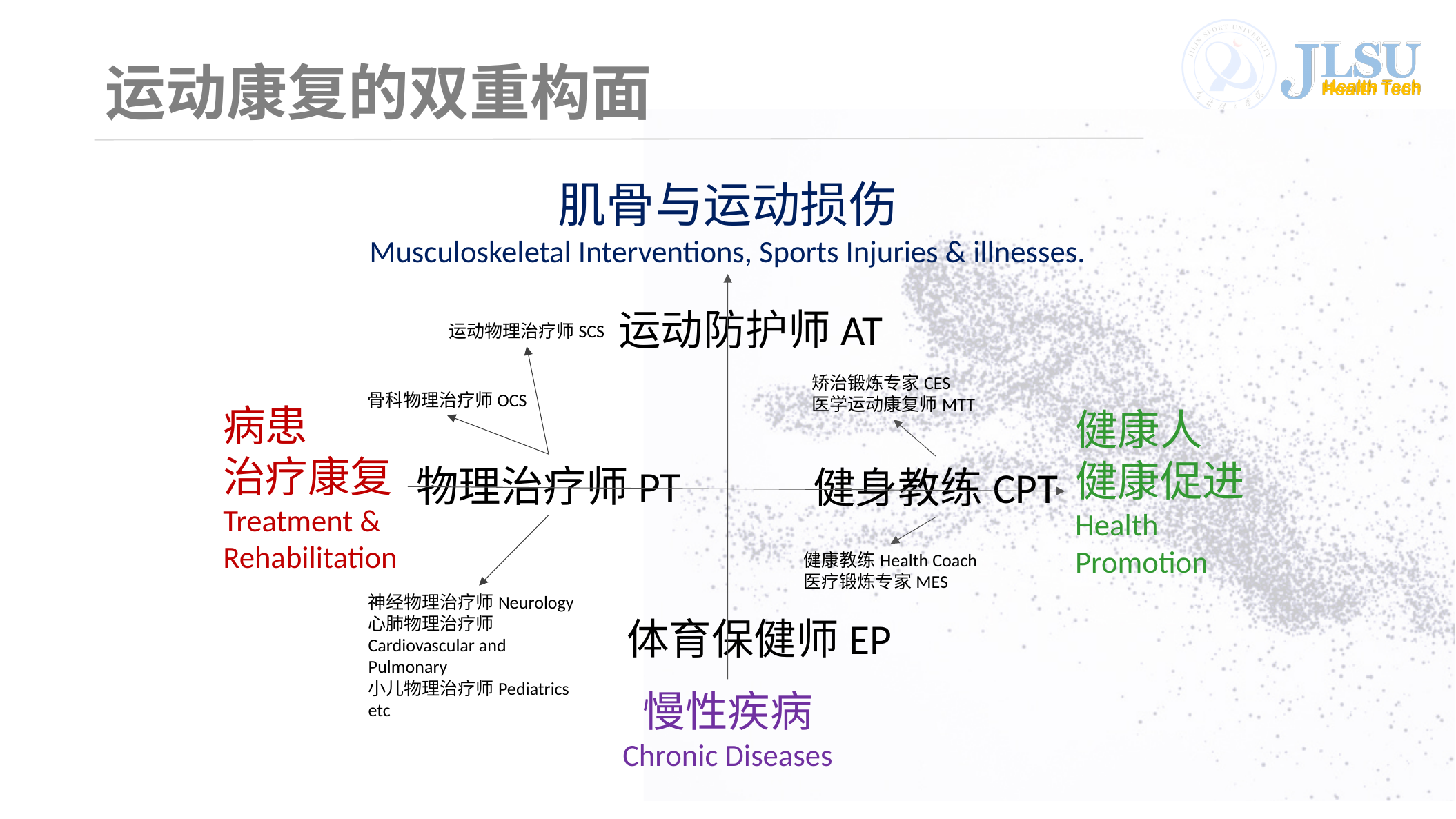

# 运动康复的双重构面
肌骨与运动损伤
Musculoskeletal Interventions, Sports Injuries & illnesses.
运动防护师AT
运动物理治疗师SCS
矫治锻炼专家CES
医学运动康复师MTT
骨科物理治疗师OCS
病患
治疗康复
Treatment &
Rehabilitation
健康人
健康促进
Health
Promotion
物理治疗师PT
健身教练CPT
健康教练Health Coach
医疗锻炼专家MES
神经物理治疗师Neurology
心肺物理治疗师
Cardiovascular and Pulmonary
小儿物理治疗师Pediatrics
etc
体育保健师EP
慢性疾病
Chronic Diseases